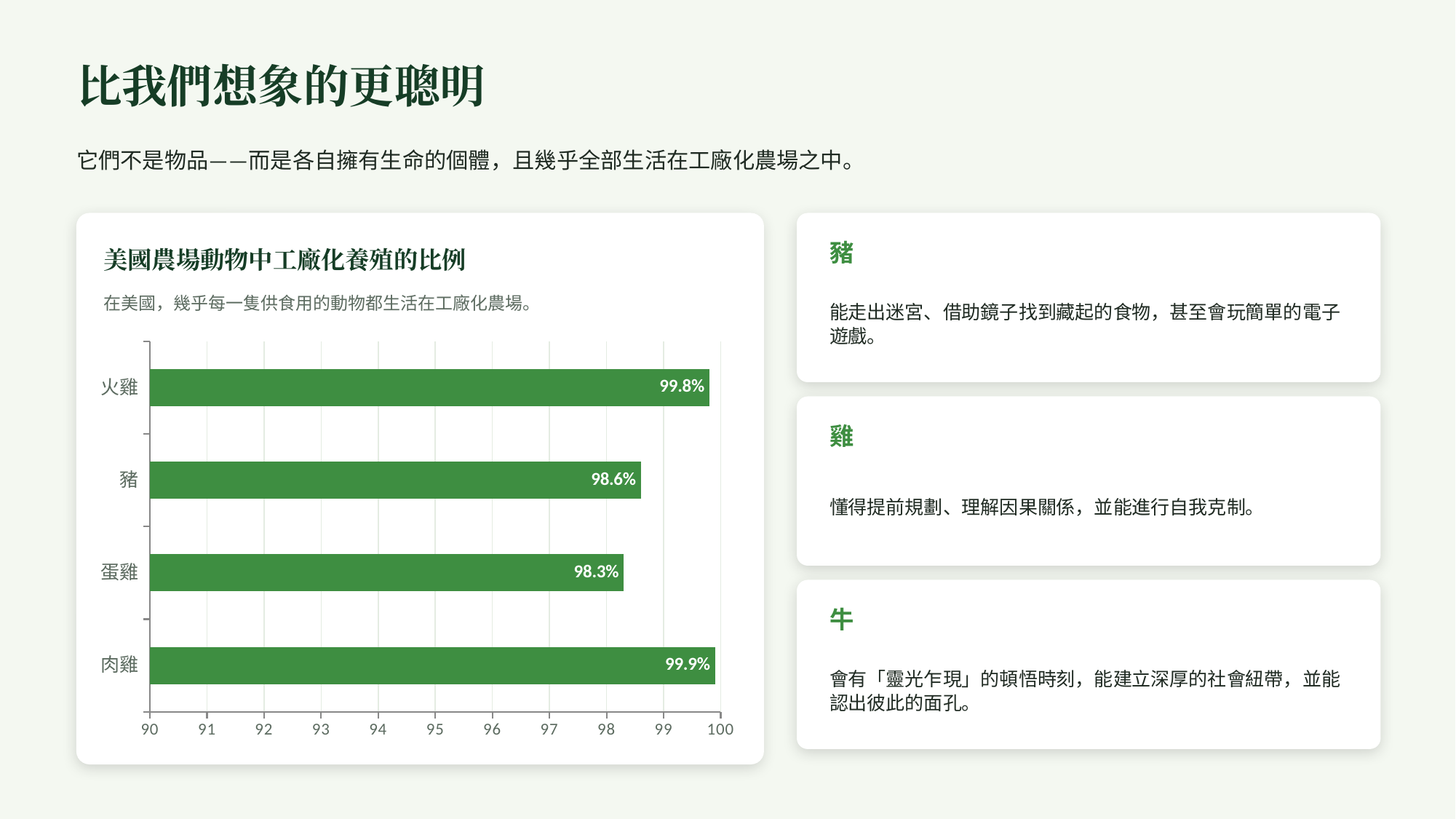

比我們想象的更聰明
它們不是物品——而是各自擁有生命的個體，且幾乎全部生活在工廠化農場之中。

豬
美國農場動物中工廠化養殖的比例
能走出迷宮、借助鏡子找到藏起的食物，甚至會玩簡單的電子遊戲。
在美國，幾乎每一隻供食用的動物都生活在工廠化農場。

### Chart

| Category | 工廠化養殖 |
|---|---|
| 肉雞 | 99.9 |
| 蛋雞 | 98.3 |
| 豬 | 98.6 |
| 火雞 | 99.8 |
雞
懂得提前規劃、理解因果關係，並能進行自我克制。

牛
會有「靈光乍現」的頓悟時刻，能建立深厚的社會紐帶，並能認出彼此的面孔。